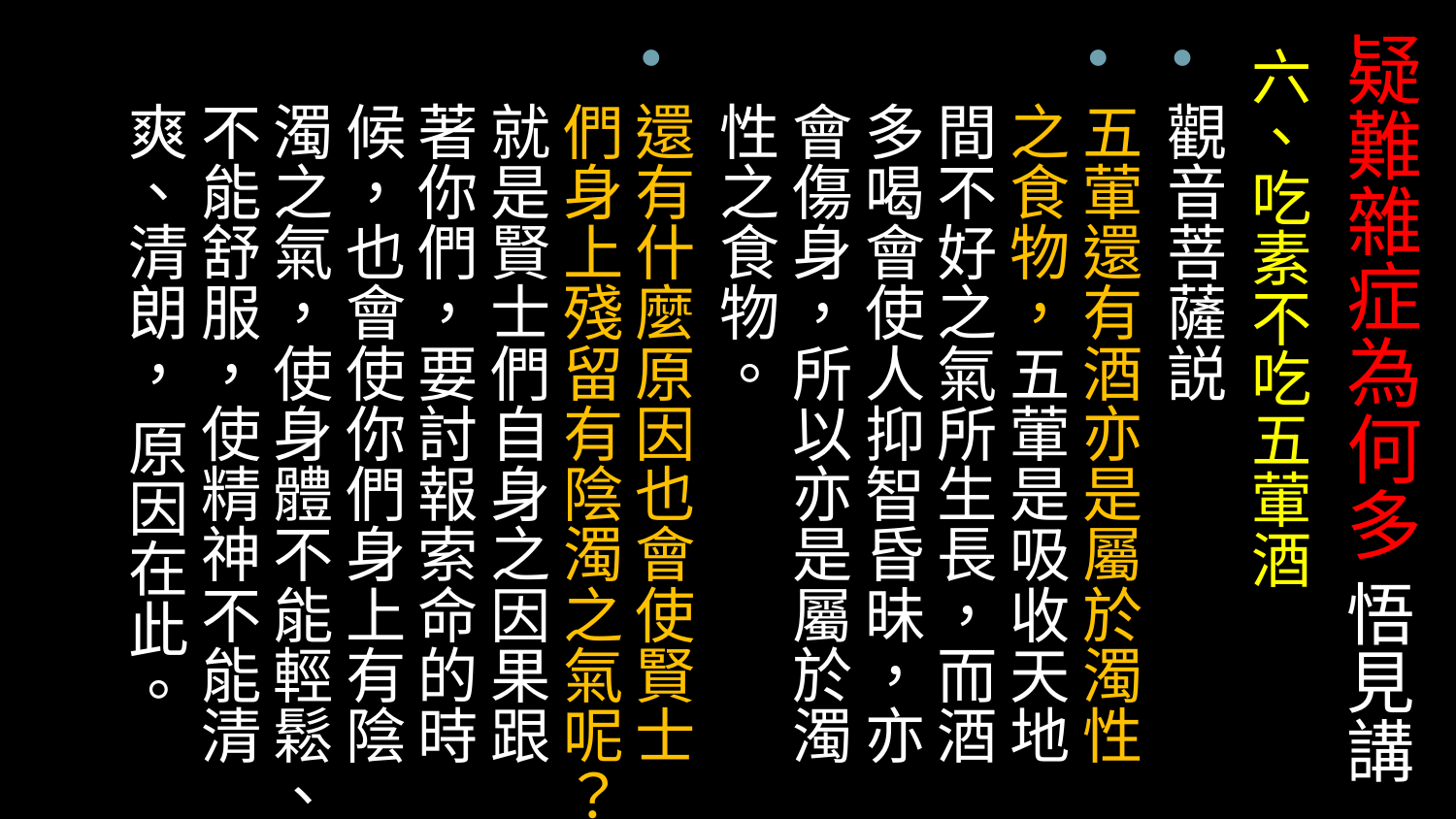

# 疑難雜症為何多 悟見講
六、吃素不吃五葷酒
觀音菩薩説
五葷還有酒亦是屬於濁性之食物，五葷是吸收天地間不好之氣所生長，而酒多喝會使人抑智昏昧，亦會傷身，所以亦是屬於濁性之食物。
還有什麼原因也會使賢士們身上殘留有陰濁之氣呢？就是賢士們自身之因果跟著你們，要討報索命的時候，也會使你們身上有陰濁之氣，使身體不能輕鬆、不能舒服，使精神不能清爽、清朗， 原因在此。